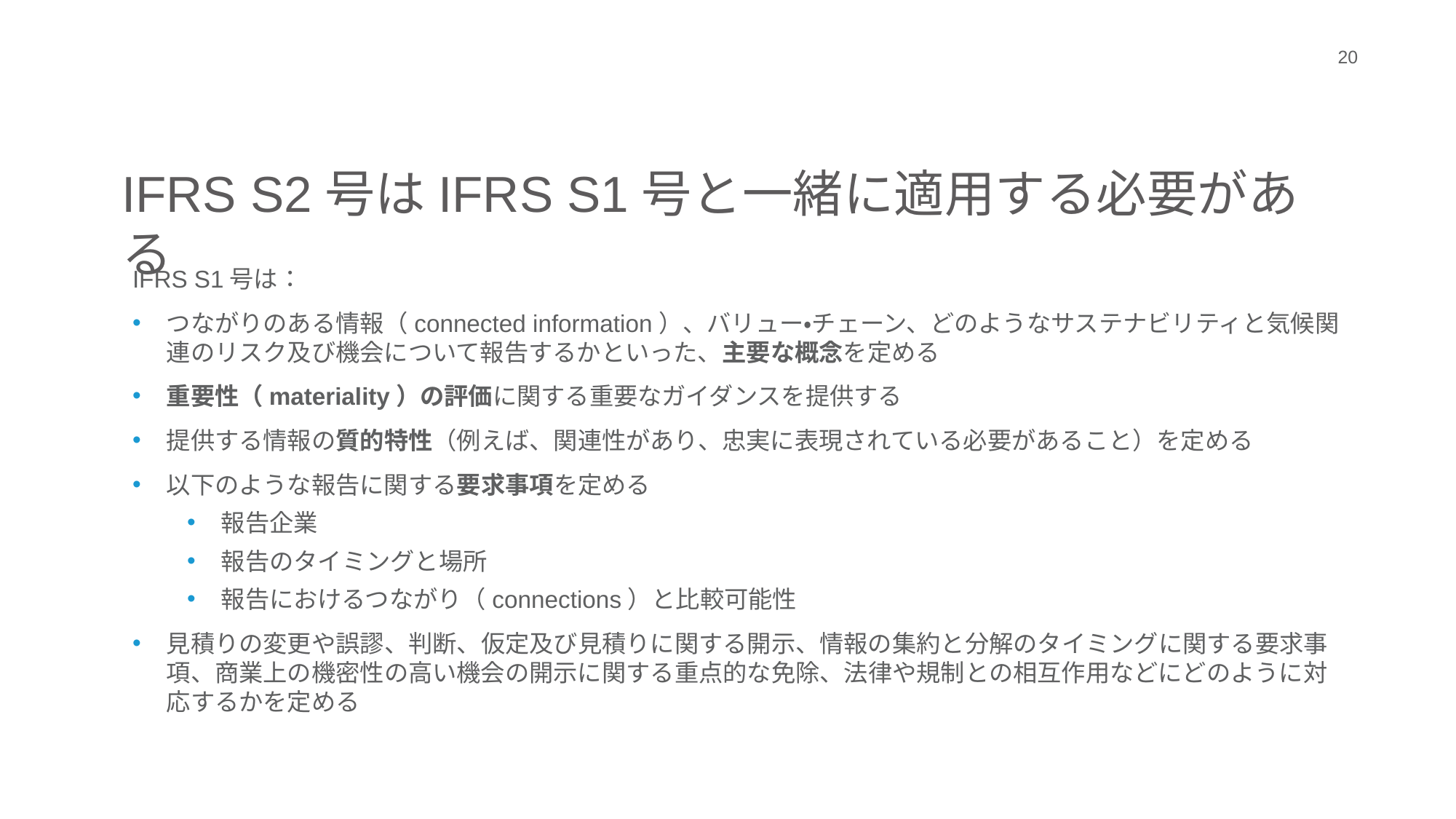

20
IFRS S2号はIFRS S1号と一緒に適用する必要がある
IFRS S1号は：
つながりのある情報（connected information）、バリュー・チェーン、どのようなサステナビリティと気候関連のリスク及び機会について報告するかといった、主要な概念を定める
重要性（materiality）の評価に関する重要なガイダンスを提供する
提供する情報の質的特性（例えば、関連性があり、忠実に表現されている必要があること）を定める
以下のような報告に関する要求事項を定める
報告企業
報告のタイミングと場所
報告におけるつながり（connections）と比較可能性
見積りの変更や誤謬、判断、仮定及び見積りに関する開示、情報の集約と分解のタイミングに関する要求事項、商業上の機密性の高い機会の開示に関する重点的な免除、法律や規制との相互作用などにどのように対応するかを定める